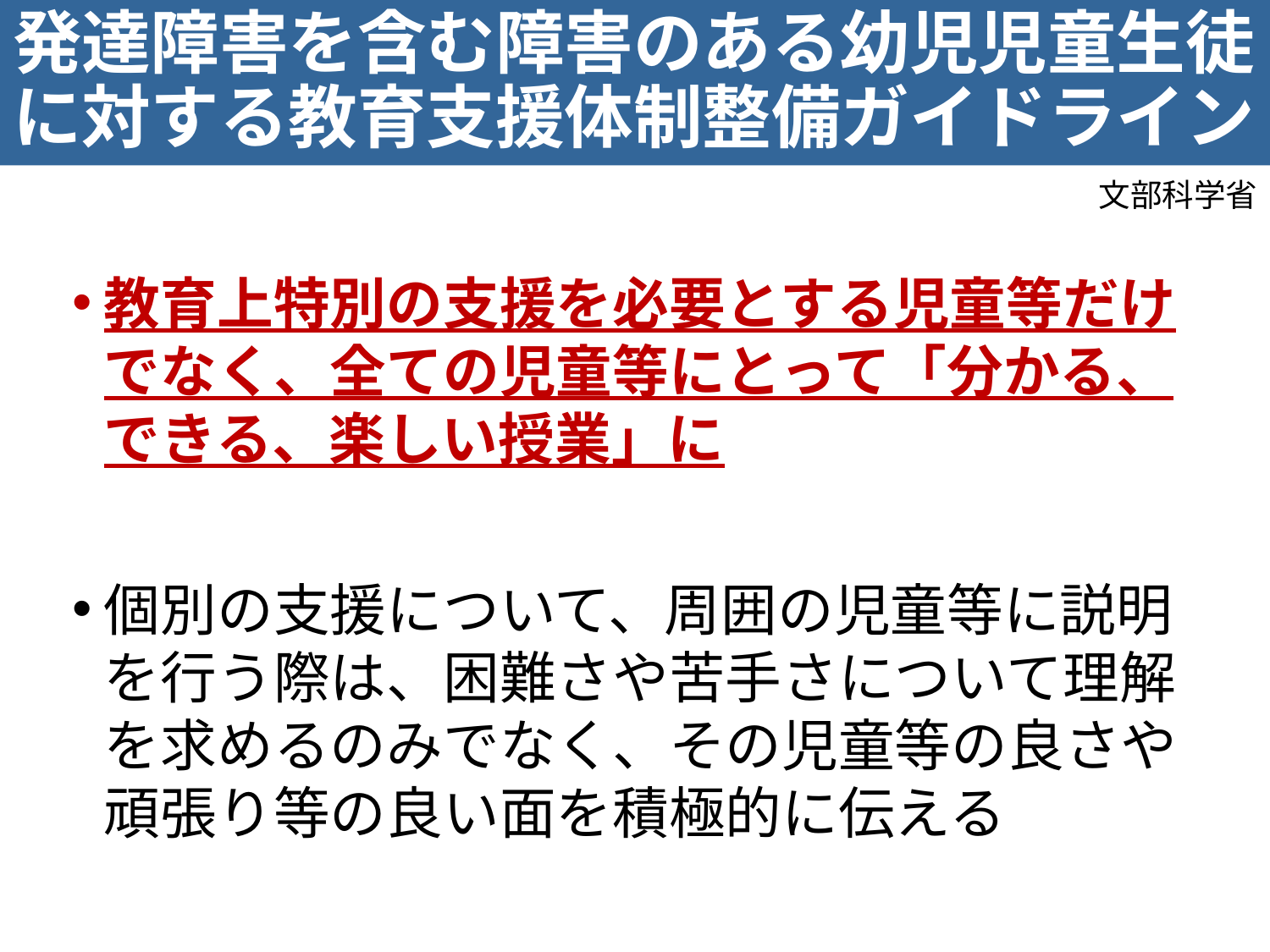

# 発達障害を含む障害のある幼児児童生徒に対する教育支援体制整備ガイドライン
文部科学省
教育上特別の支援を必要とする児童等だけでなく、全ての児童等にとって「分かる、できる、楽しい授業」に

個別の支援について、周囲の児童等に説明を行う際は、困難さや苦手さについて理解を求めるのみでなく、その児童等の良さや頑張り等の良い面を積極的に伝える